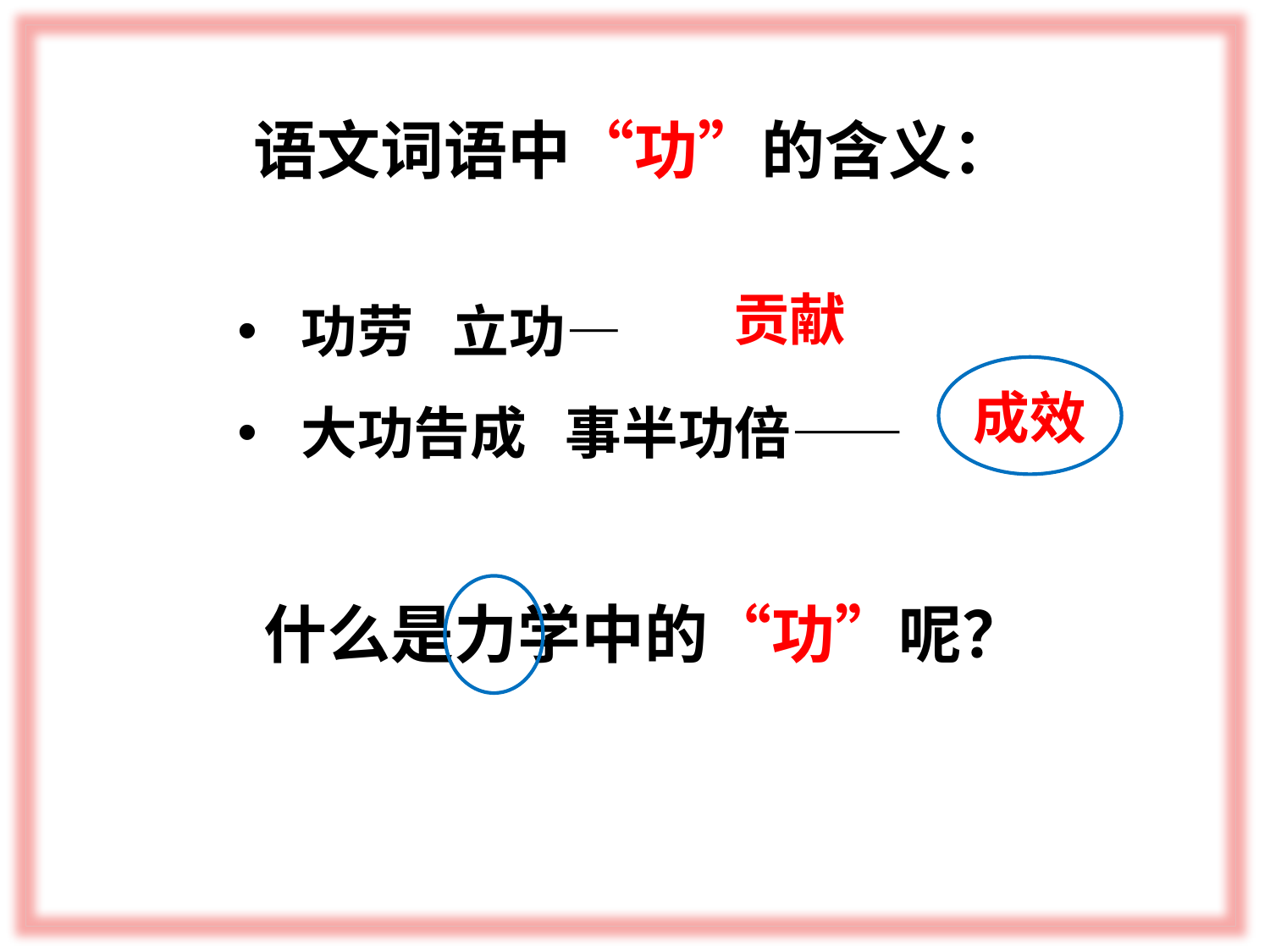

# 语文词语中“功”的含义：
功劳   立功—
大功告成   事半功倍——
贡献

成效
什么是力学中的“功”呢？